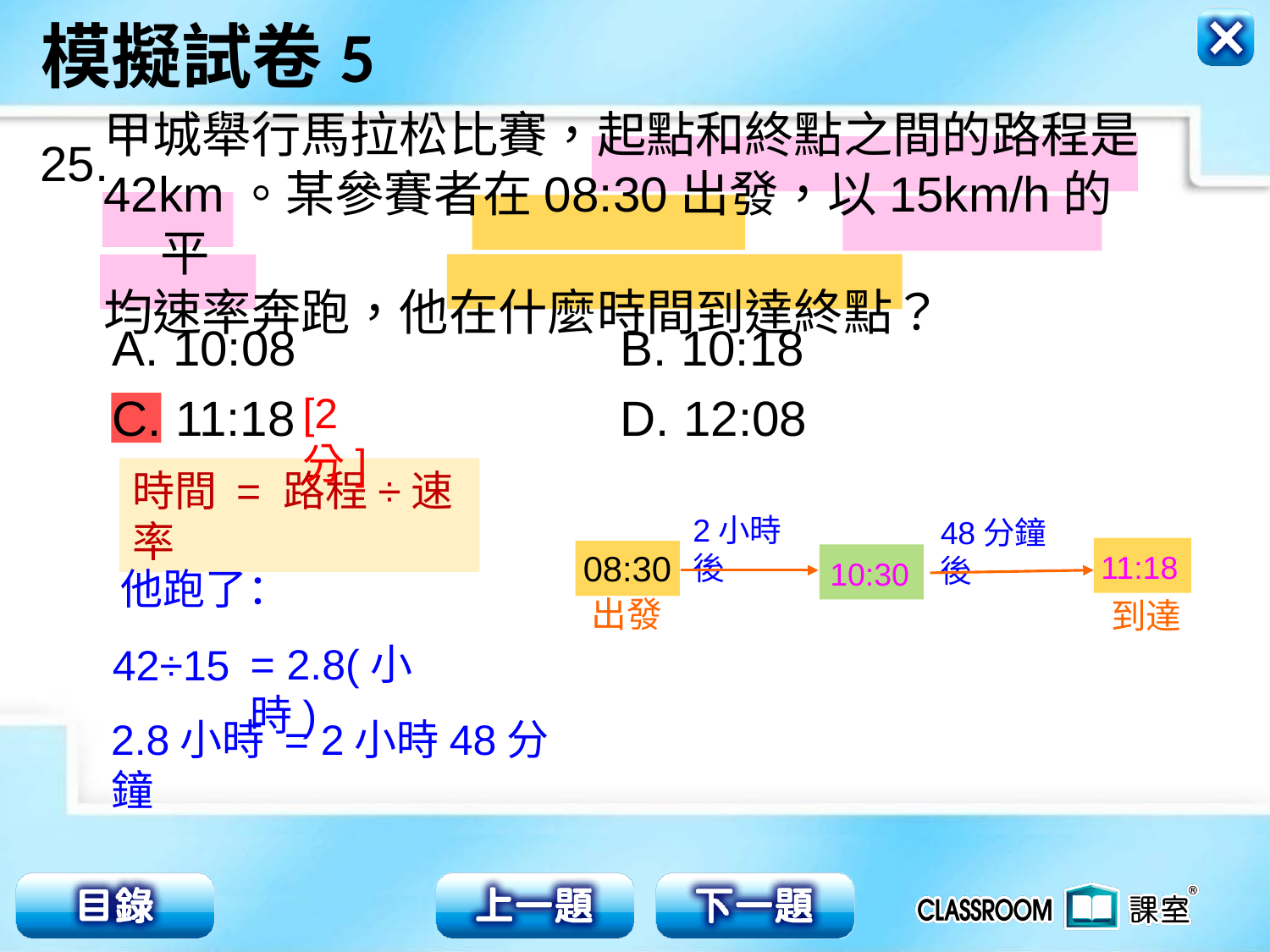

甲城舉行馬拉松比賽，起點和終點之間的路程是
42km。某參賽者在08:30出發，以15km/h的平
均速率奔跑，他在什麼時間到達終點？
25.

A. 10:08 			B. 10:18
C. 11:18 			D. 12:08
[2分]

時間 = 路程÷速率
2小時後
48分鐘後

08:30

11:18

10:30
他跑了：
出發
到達
= 2.8(小時)
42÷15
2.8小時 = 2小時48分鐘